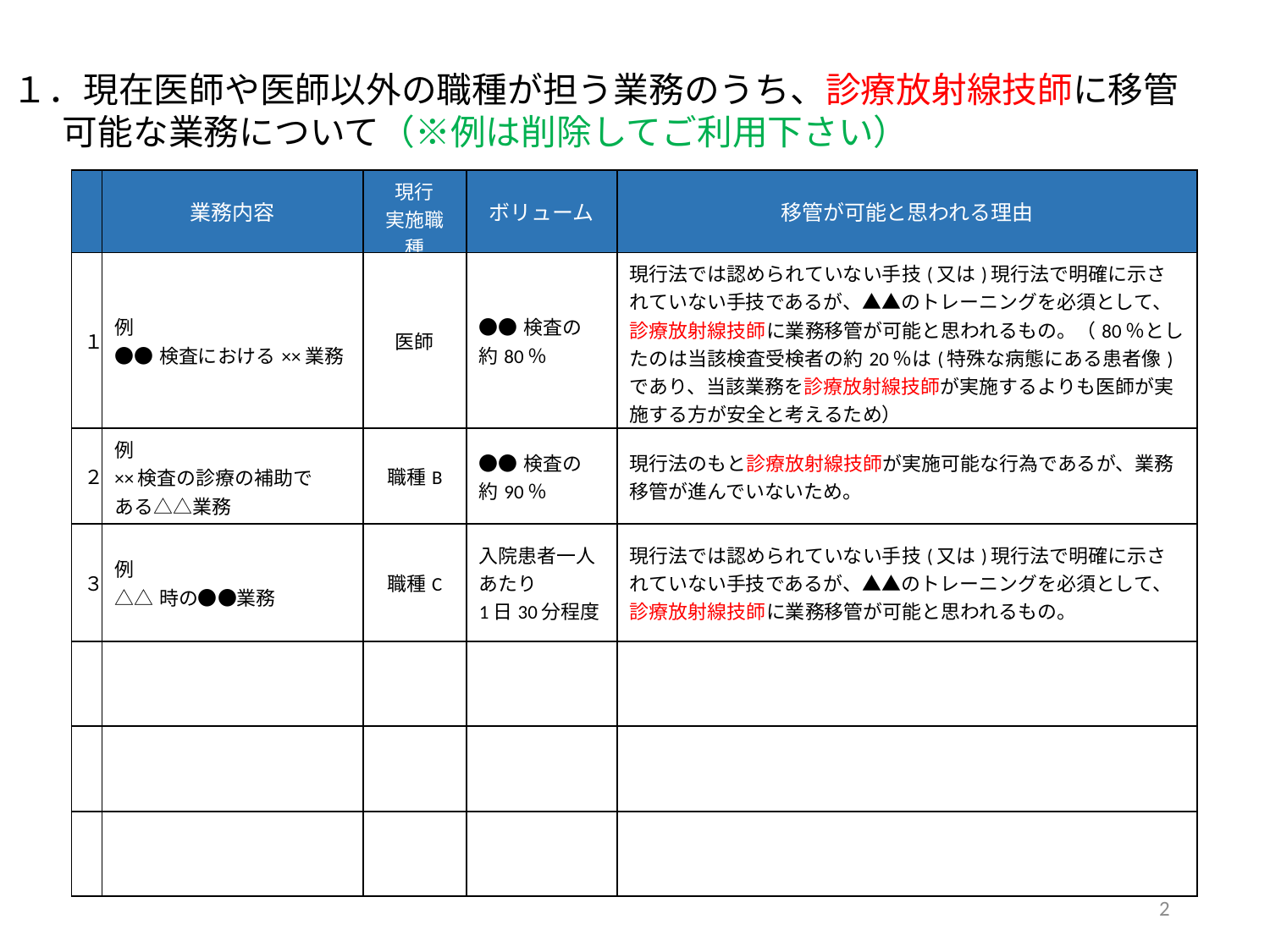

１．現在医師や医師以外の職種が担う業務のうち、診療放射線技師に移管可能な業務について（※例は削除してご利用下さい）
|  | 業務内容 | 現行 実施職種 | ボリューム | 移管が可能と思われる理由 |
| --- | --- | --- | --- | --- |
| １ | 例 ●●検査における××業務 | 医師 | ●●検査の 約80％ | 現行法では認められていない手技(又は)現行法で明確に示されていない手技であるが、▲▲のトレーニングを必須として、診療放射線技師に業務移管が可能と思われるもの。（80％としたのは当該検査受検者の約20％は(特殊な病態にある患者像)であり、当該業務を診療放射線技師が実施するよりも医師が実施する方が安全と考えるため） |
| ２ | 例 ××検査の診療の補助で　ある△△業務 | 職種B | ●●検査の　約90％ | 現行法のもと診療放射線技師が実施可能な行為であるが、業務移管が進んでいないため。 |
| ３ | 例 △△時の●●業務 | 職種C | 入院患者一人 あたり 1日30分程度 | 現行法では認められていない手技(又は)現行法で明確に示されていない手技であるが、▲▲のトレーニングを必須として、診療放射線技師に業務移管が可能と思われるもの。 |
|  |  |  |  |  |
|  |  |  |  |  |
|  |  |  |  |  |
2